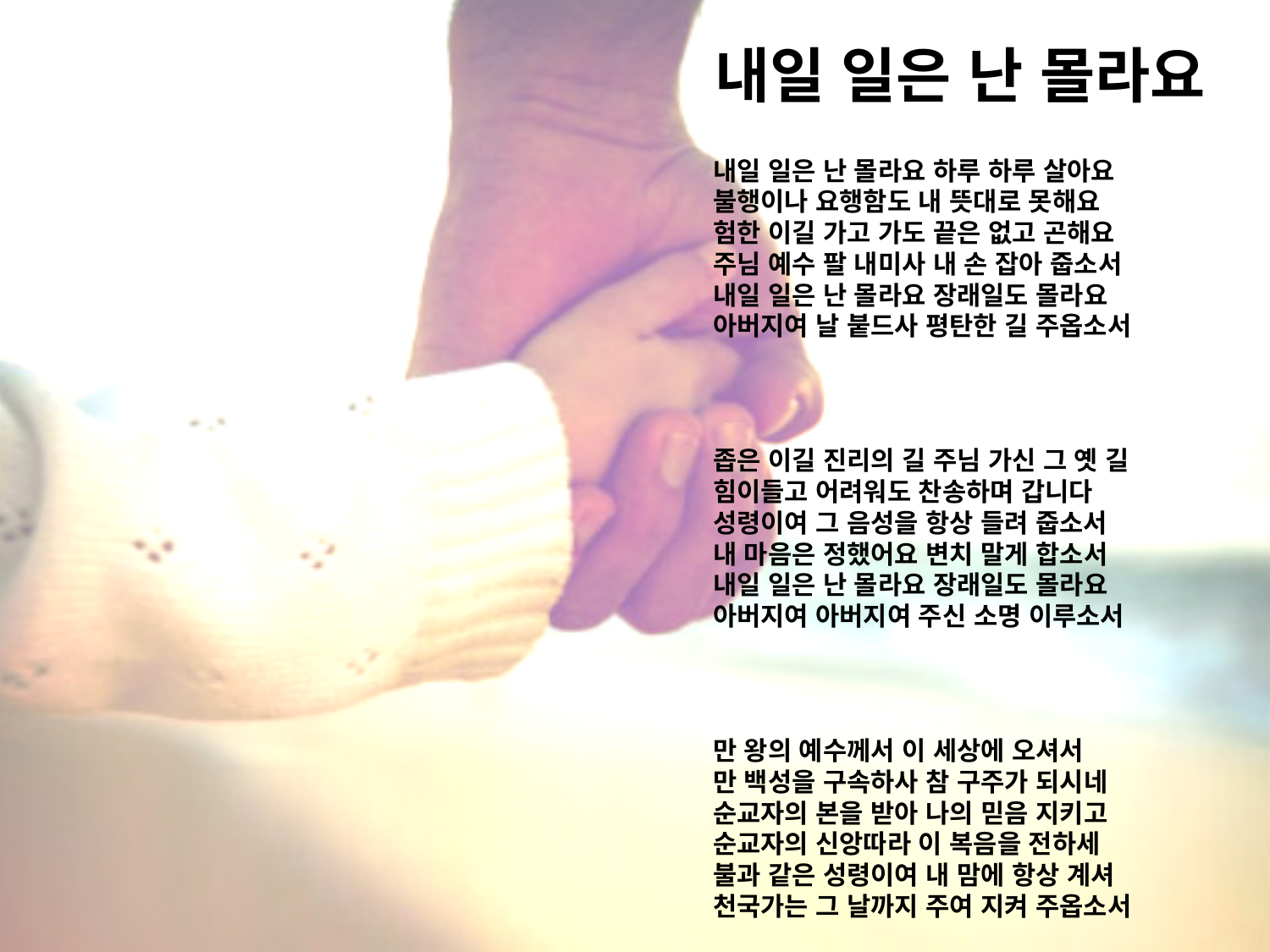

# 내일 일은 난 몰라요
내일 일은 난 몰라요 하루 하루 살아요
불행이나 요행함도 내 뜻대로 못해요
험한 이길 가고 가도 끝은 없고 곤해요
주님 예수 팔 내미사 내 손 잡아 줍소서
내일 일은 난 몰라요 장래일도 몰라요
아버지여 날 붙드사 평탄한 길 주옵소서

좁은 이길 진리의 길 주님 가신 그 옛 길
힘이들고 어려워도 찬송하며 갑니다
성령이여 그 음성을 항상 들려 줍소서
내 마음은 정했어요 변치 말게 합소서
내일 일은 난 몰라요 장래일도 몰라요
아버지여 아버지여 주신 소명 이루소서

만 왕의 예수께서 이 세상에 오셔서
만 백성을 구속하사 참 구주가 되시네
순교자의 본을 받아 나의 믿음 지키고
순교자의 신앙따라 이 복음을 전하세
불과 같은 성령이여 내 맘에 항상 계셔
천국가는 그 날까지 주여 지켜 주옵소서